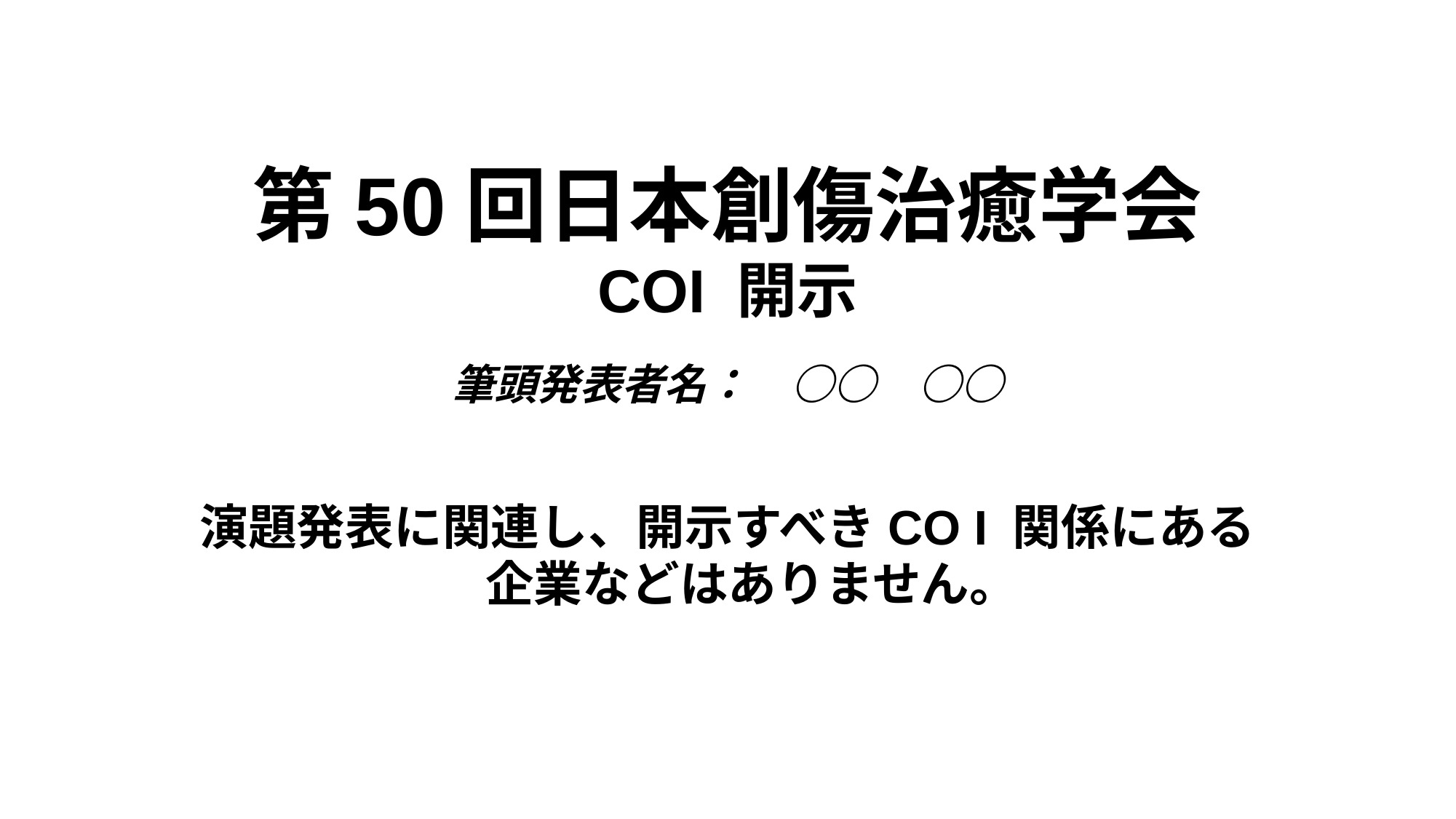

# 第50回日本創傷治癒学会 COI 開示 　 筆頭発表者名：　○○　○○

　演題発表に関連し、開示すべきCO I 関係にある
　企業などはありません。